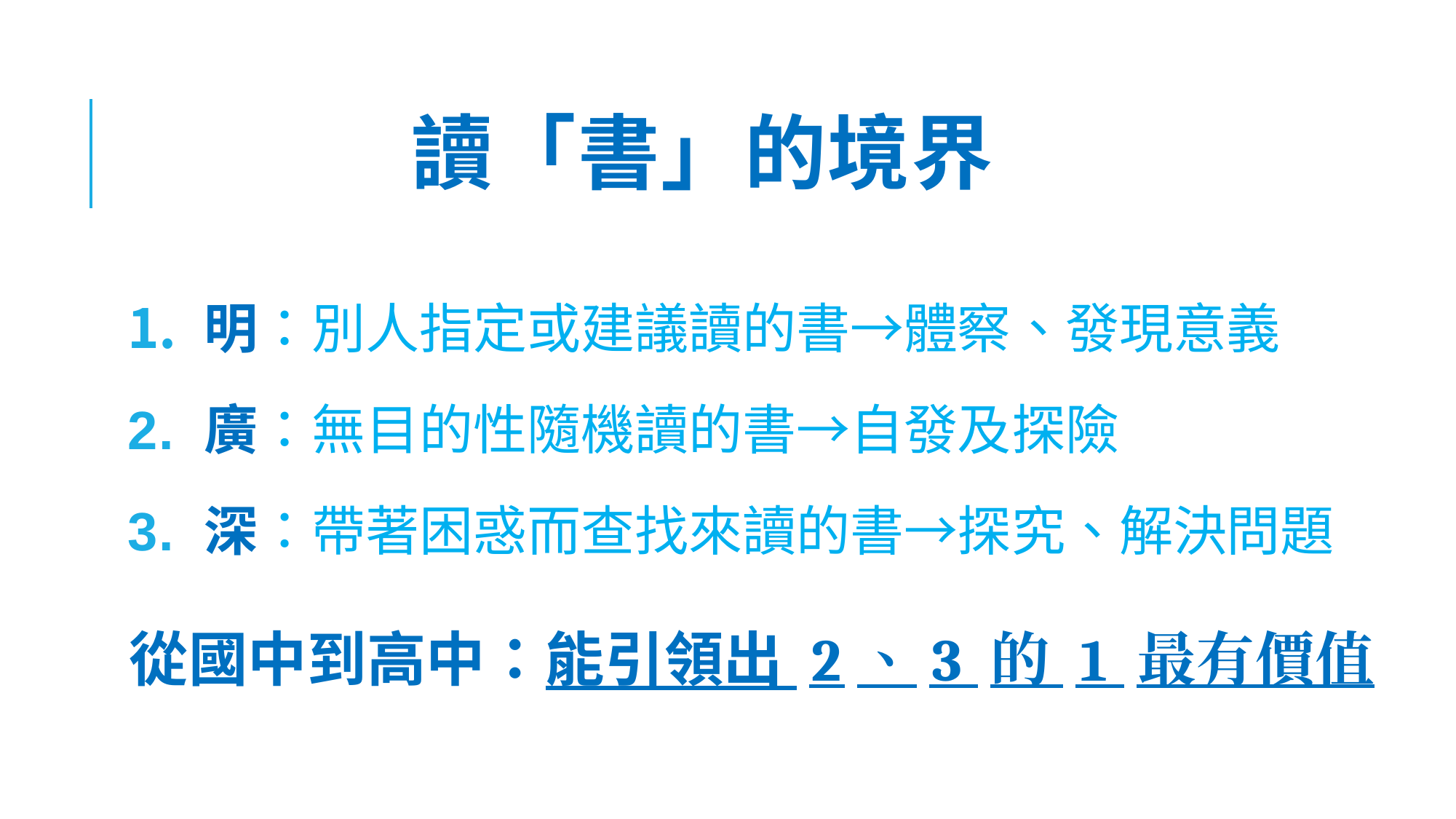

# 讀「書」的境界
 明：別人指定或建議讀的書→體察、發現意義
 廣：無目的性隨機讀的書→自發及探險
 深：帶著困惑而查找來讀的書→探究、解決問題
從國中到高中：能引領出 2、3 的 1 最有價值